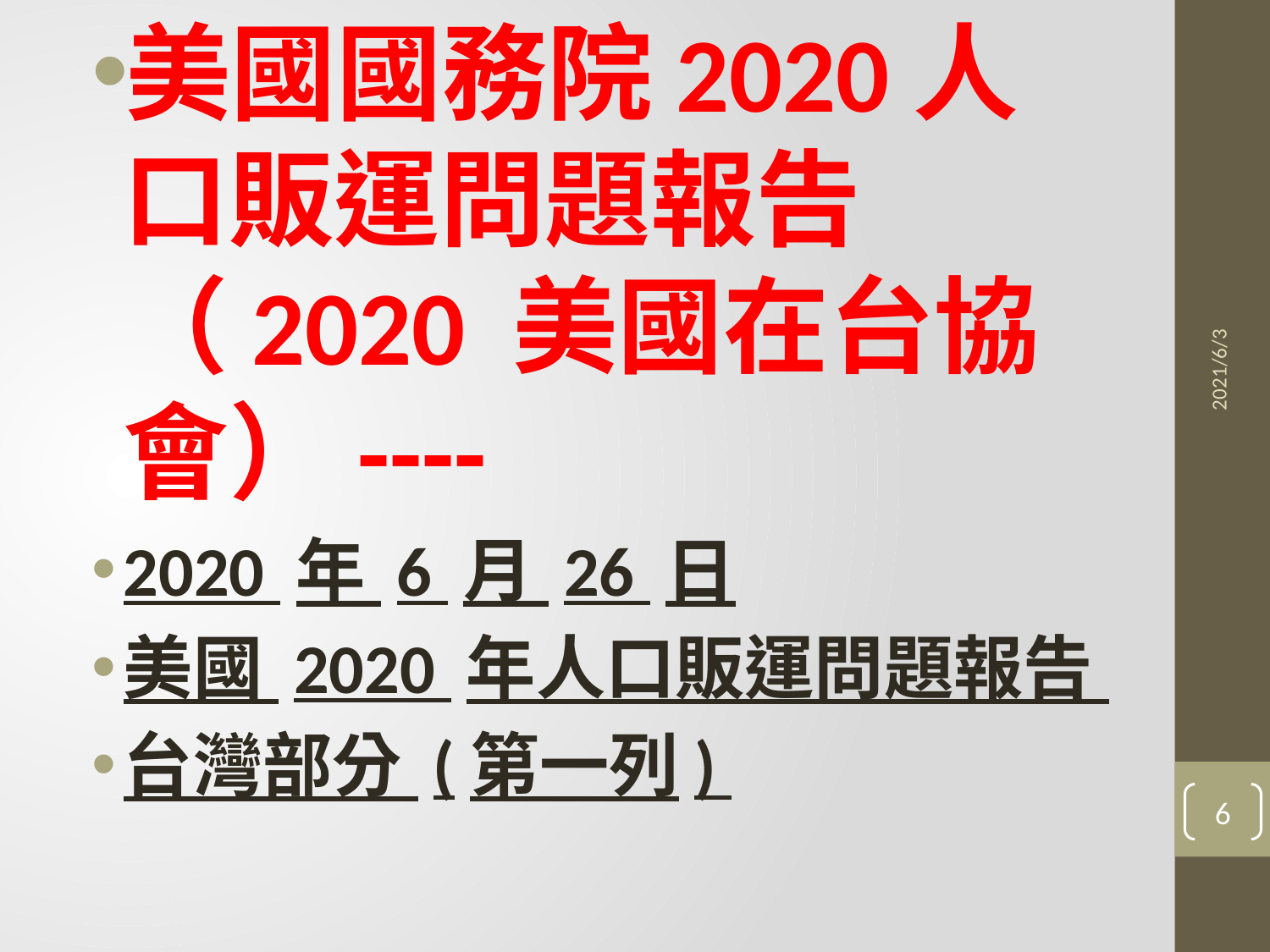

美國國務院2020人口販運問題報告（2020 美國在台協會）----
2020 年 6 月 26 日
美國 2020 年人口販運問題報告
台灣部分 (第一列)

2021/6/3

6